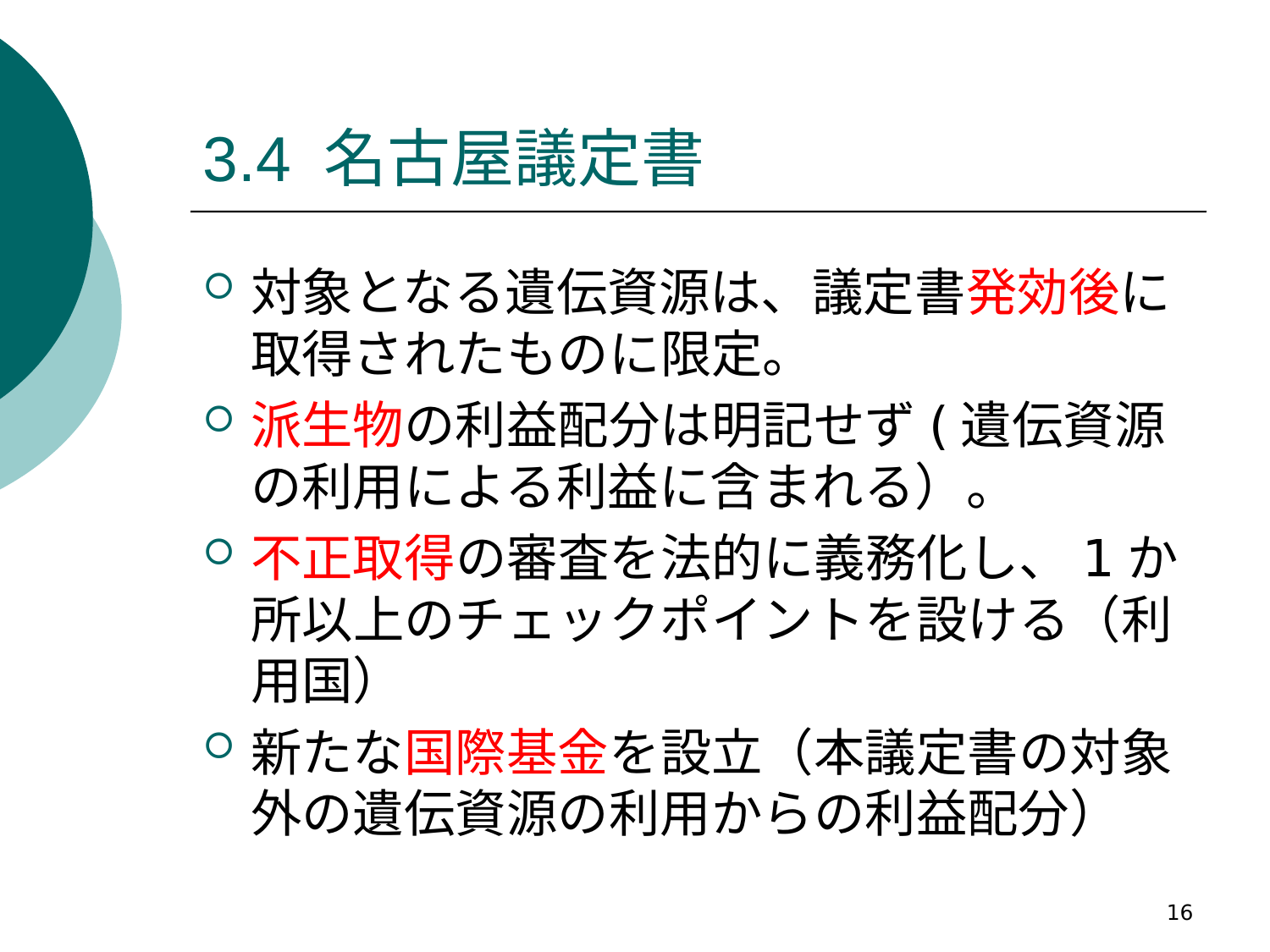

# 3.4 名古屋議定書
対象となる遺伝資源は、議定書発効後に取得されたものに限定。
派生物の利益配分は明記せず(遺伝資源の利用による利益に含まれる）。
不正取得の審査を法的に義務化し、1か所以上のチェックポイントを設ける（利用国）
新たな国際基金を設立（本議定書の対象外の遺伝資源の利用からの利益配分）

16